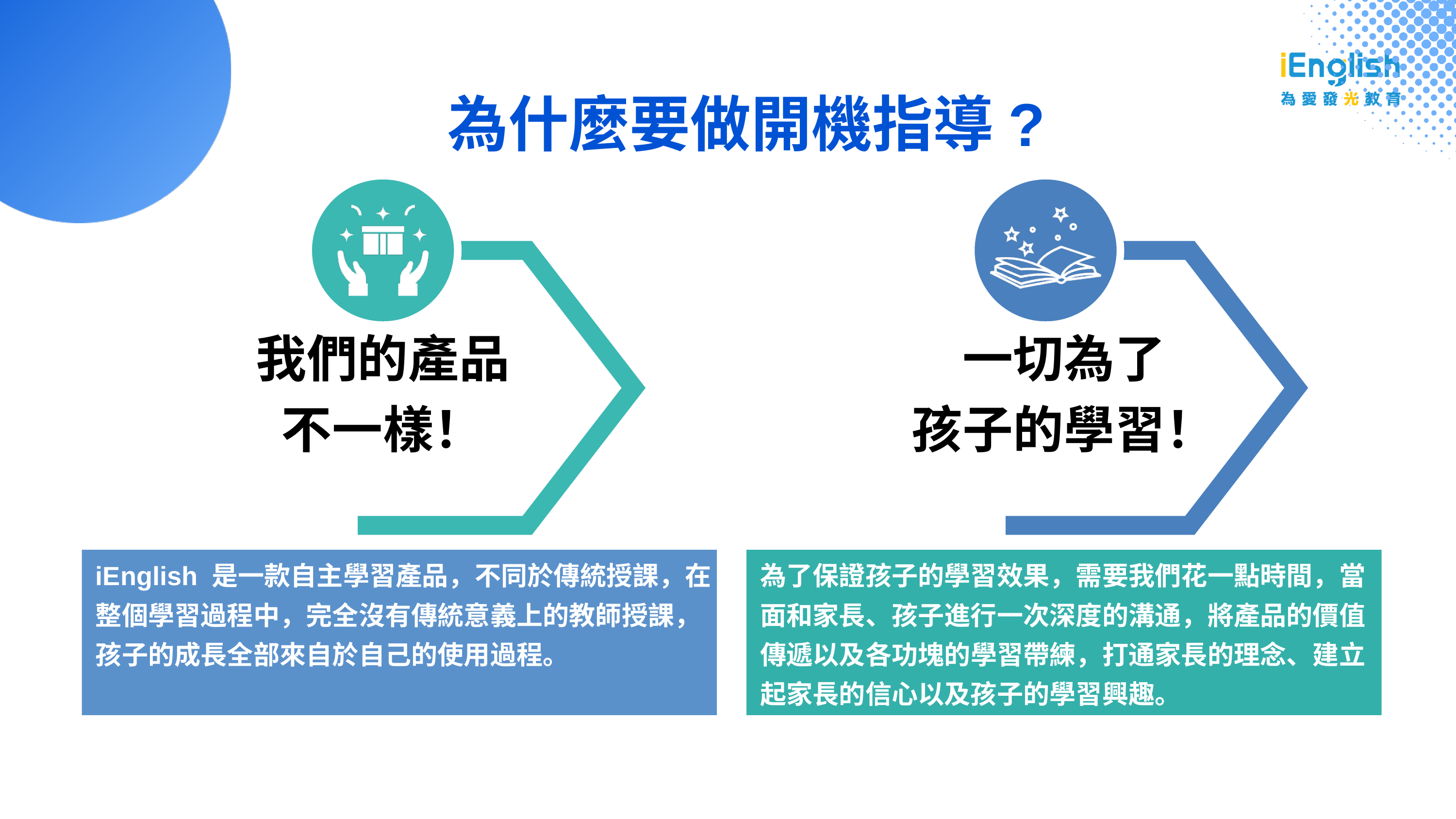

為什麼要做開機指導?

我們的產品
不一樣！
一切為了
孩子的學習！

iEnglish 是一款自主學習產品，不同於傳統授課，在整個學習過程中，完全沒有傳統意義上的教師授課，孩子的成長全部來自於自己的使用過程。

為了保證孩子的學習效果，需要我們花一點時間，當面和家長、孩子進行一次深度的溝通，將產品的價值傳遞以及各功塊的學習帶練，打通家長的理念、建立起家長的信心以及孩子的學習興趣。